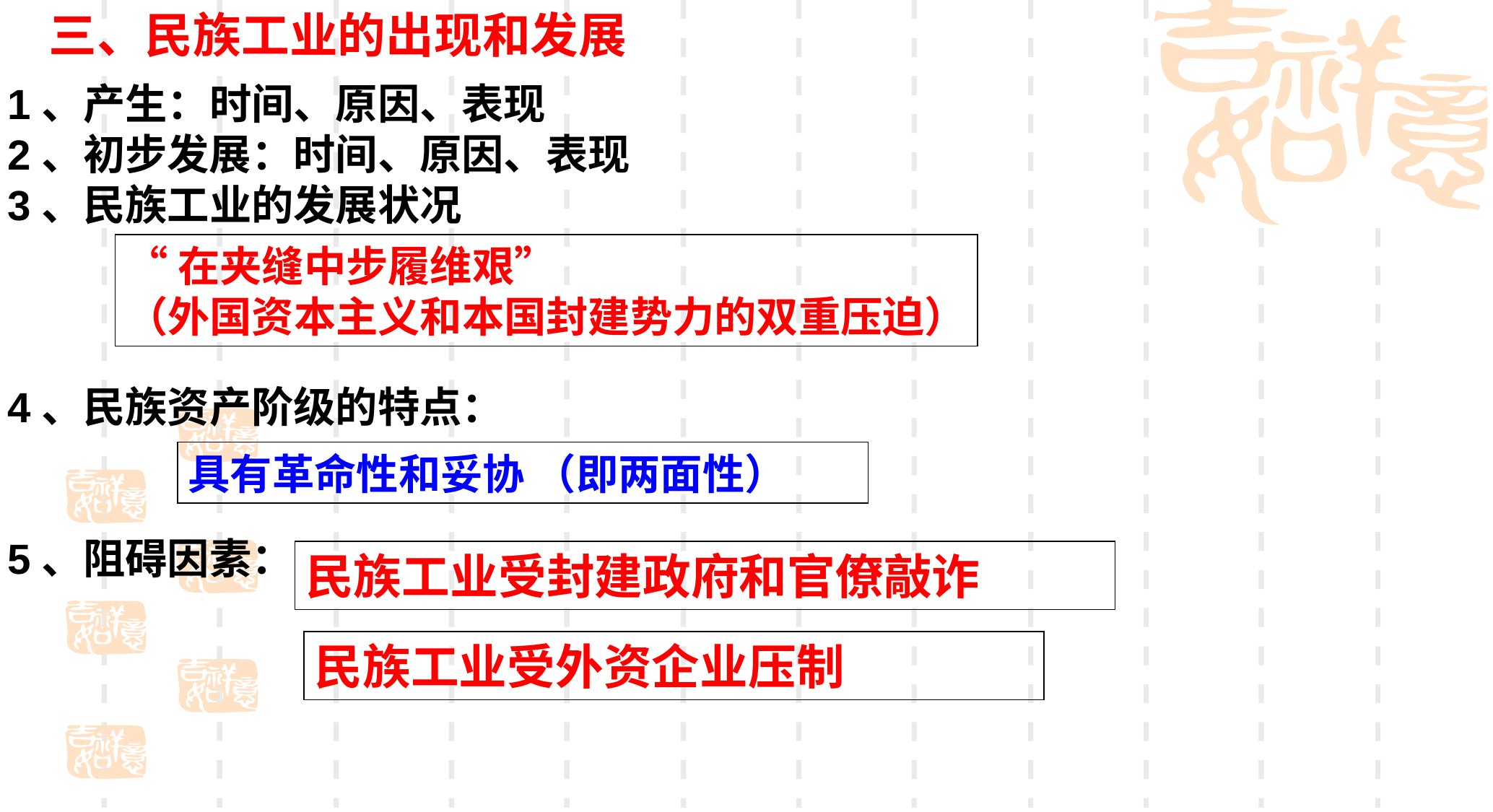

三、民族工业的出现和发展
1、产生：时间、原因、表现
2、初步发展：时间、原因、表现
3、民族工业的发展状况

4、民族资产阶级的特点：

5、阻碍因素：
“在夹缝中步履维艰”
（外国资本主义和本国封建势力的双重压迫）
具有革命性和妥协 （即两面性）
民族工业受封建政府和官僚敲诈
民族工业受外资企业压制